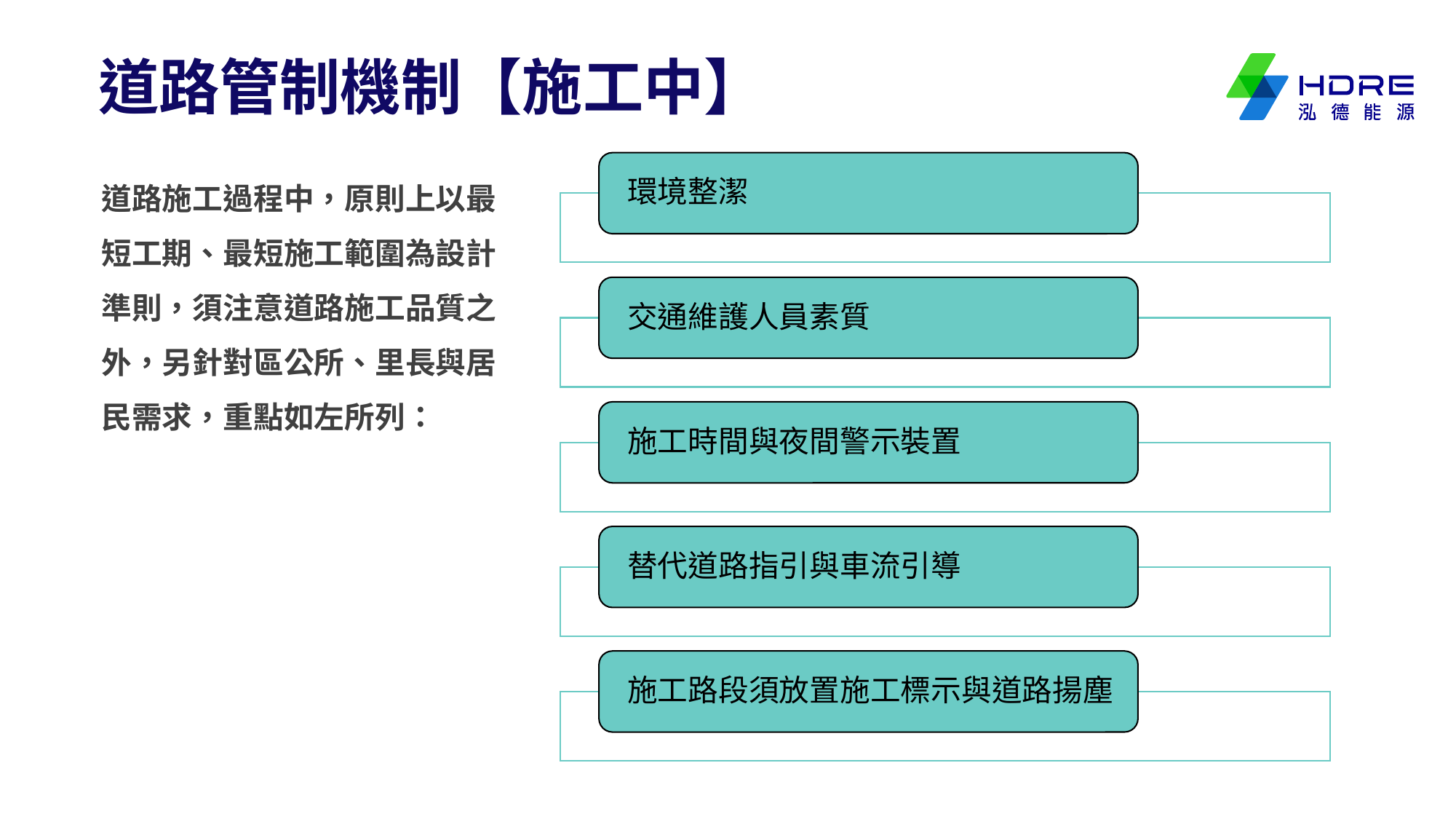

道路管制機制【施工中】
環境整潔
交通維護人員素質
施工時間與夜間警示裝置
替代道路指引與車流引導
施工路段須放置施工標示與道路揚塵
道路施工過程中，原則上以最短工期、最短施工範圍為設計準則，須注意道路施工品質之外，另針對區公所、里長與居民需求，重點如左所列：